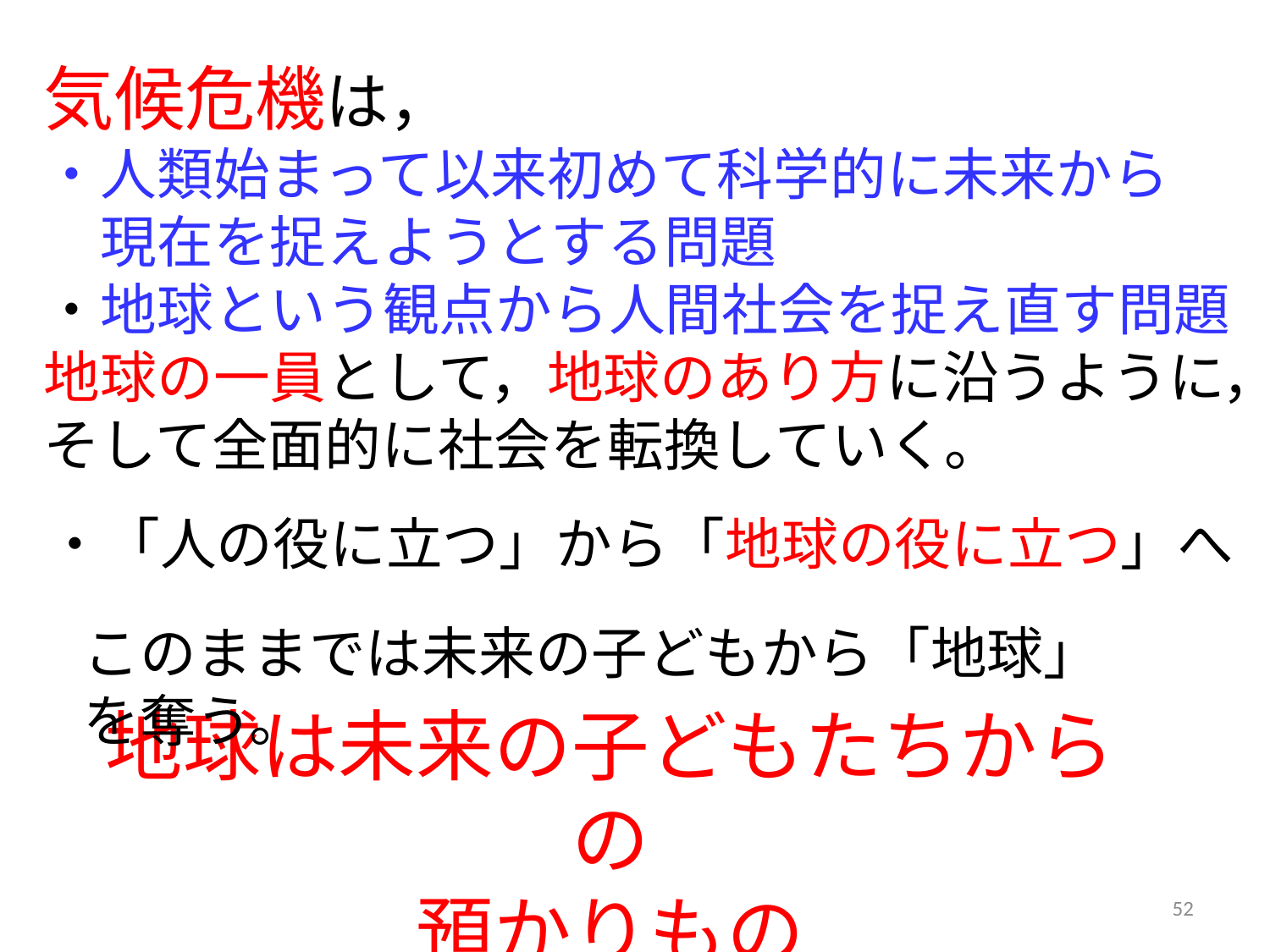

気候危機は，
・人類始まって以来初めて科学的に未来から
　現在を捉えようとする問題
・地球という観点から人間社会を捉え直す問題
地球の一員として，地球のあり方に沿うように，そして全面的に社会を転換していく。
・「人の役に立つ」から「地球の役に立つ」へ
このままでは未来の子どもから「地球」を奪う。
地球は未来の子どもたちからの
預かりもの
52